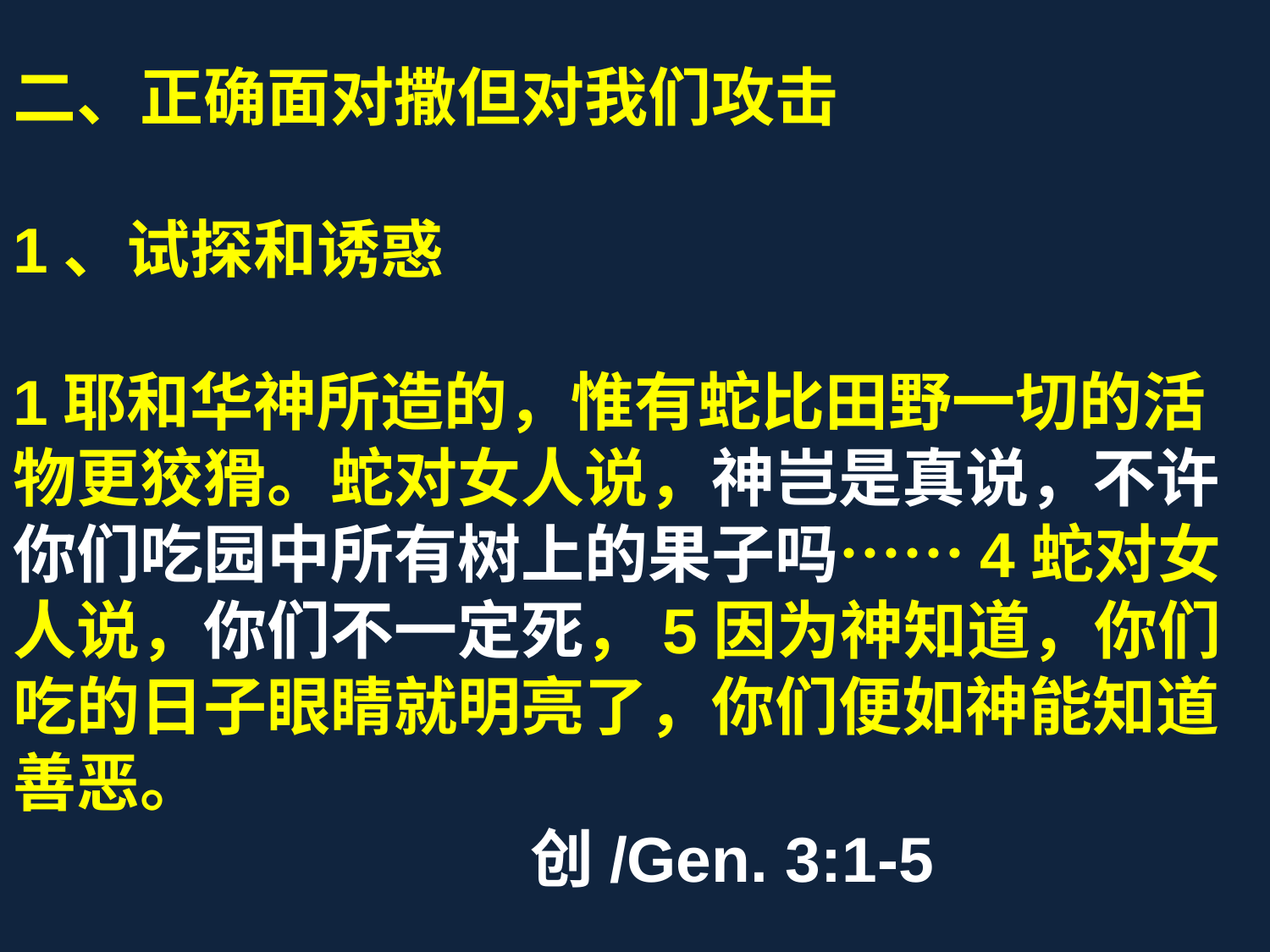

二、正确面对撒但对我们攻击
1、试探和诱惑
1耶和华神所造的，惟有蛇比田野一切的活物更狡猾。蛇对女人说，神岂是真说，不许你们吃园中所有树上的果子吗……4蛇对女人说，你们不一定死，5因为神知道，你们吃的日子眼睛就明亮了，你们便如神能知道善恶。
                                    创/Gen. 3:1-5